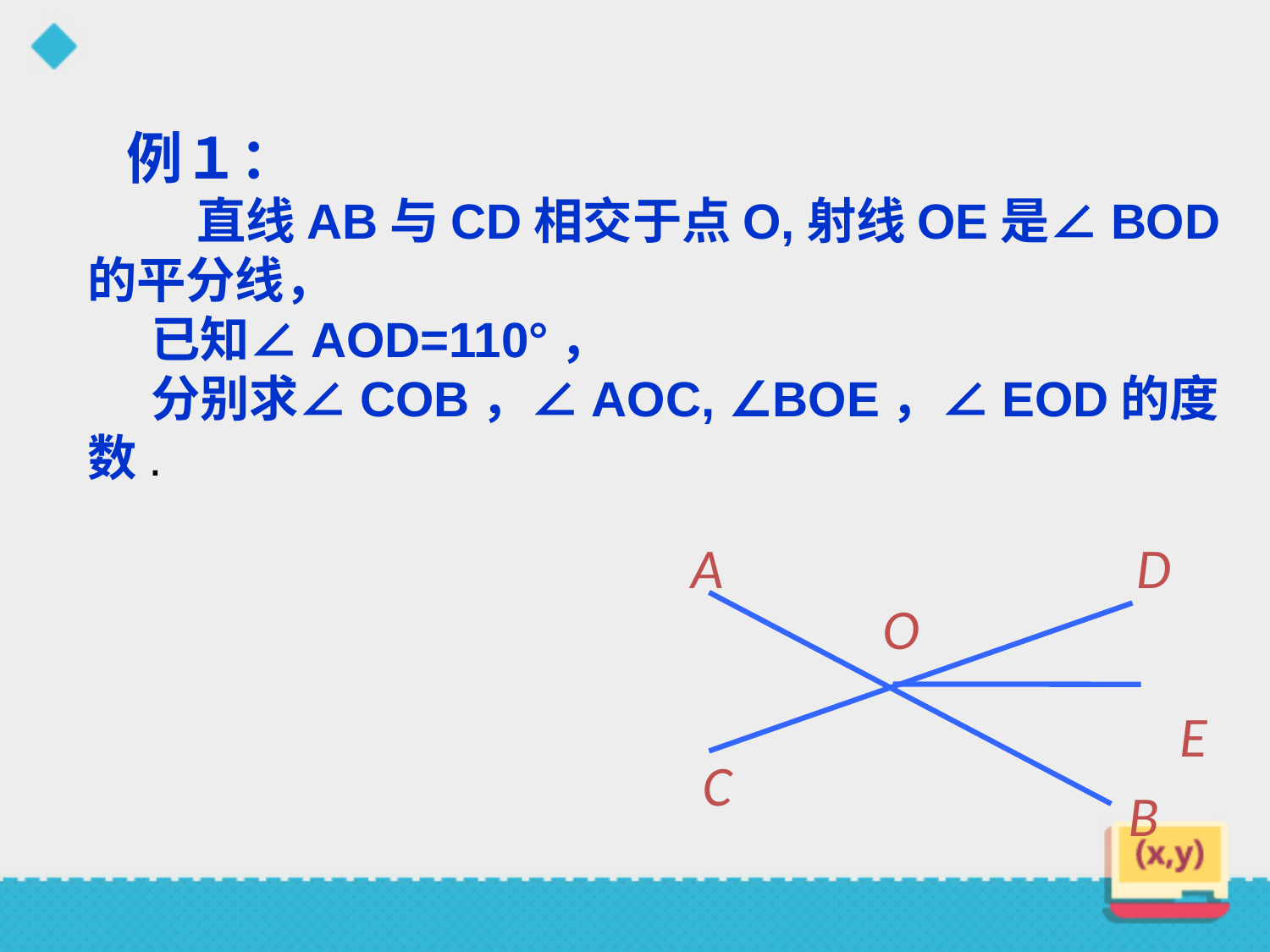

例１：
   直线AB与CD相交于点O,射线OE是∠BOD的平分线，
已知∠AOD=110°，
分别求∠COB，∠AOC, ∠BOE，∠EOD的度数.
A
D
O

E
C
B